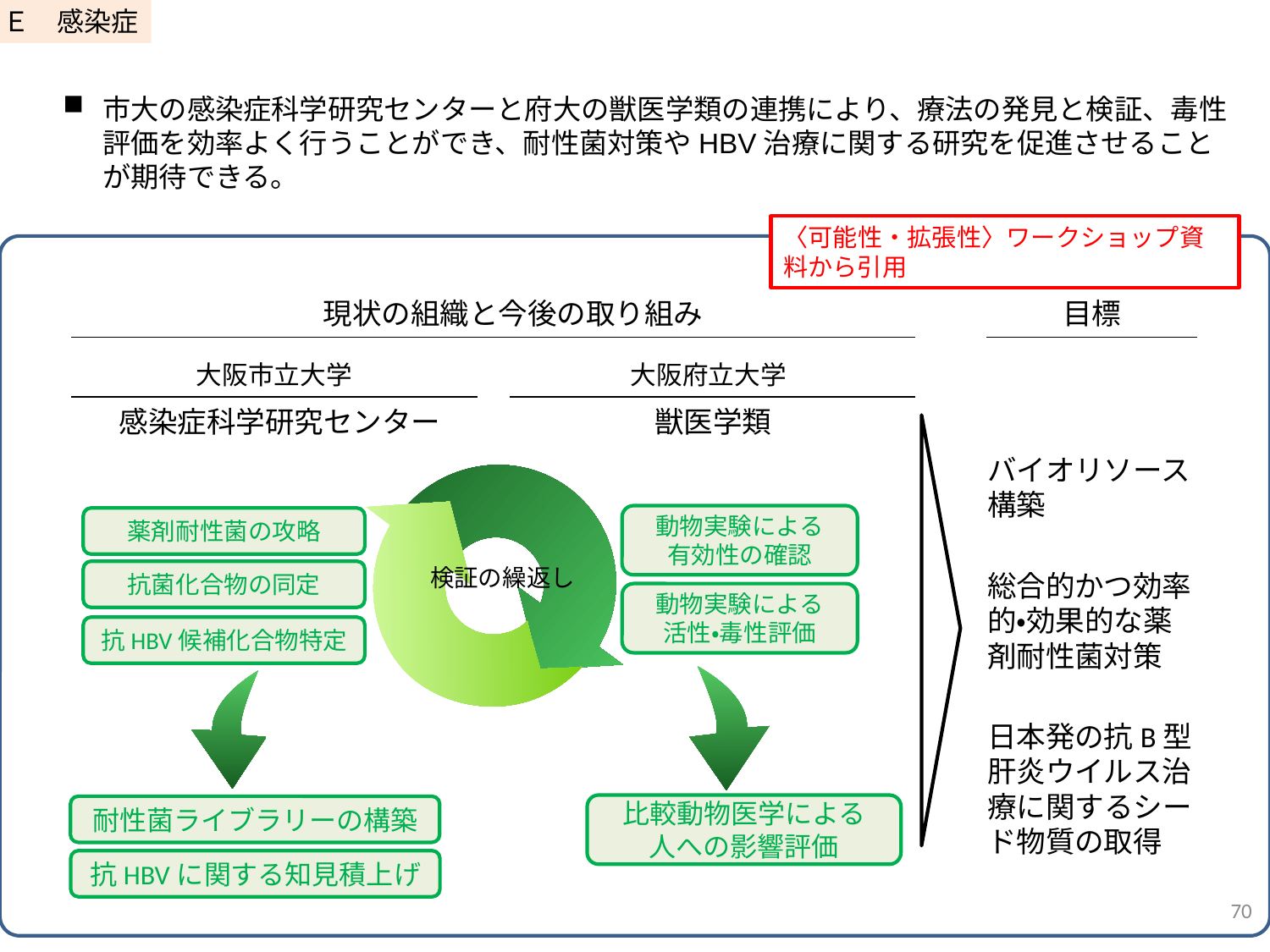

Ｅ　感染症
市大の感染症科学研究センターと府大の獣医学類の連携により、療法の発見と検証、毒性評価を効率よく行うことができ、耐性菌対策やHBV治療に関する研究を促進させることが期待できる。
〈可能性・拡張性〉ワークショップ資料から引用

現状の組織と今後の取り組み
目標
大阪市立大学
大阪府立大学
感染症科学研究センター
獣医学類
バイオリソース
構築

動物実験による
有効性の確認
薬剤耐性菌の攻略

検証の繰返し
総合的かつ効率的・効果的な薬剤耐性菌対策
抗菌化合物の同定
動物実験による
活性・毒性評価

抗HBV候補化合物特定

日本発の抗B型肝炎ウイルス治療に関するシード物質の取得
比較動物医学による
人への影響評価
耐性菌ライブラリーの構築
抗HBVに関する知見積上げ
70